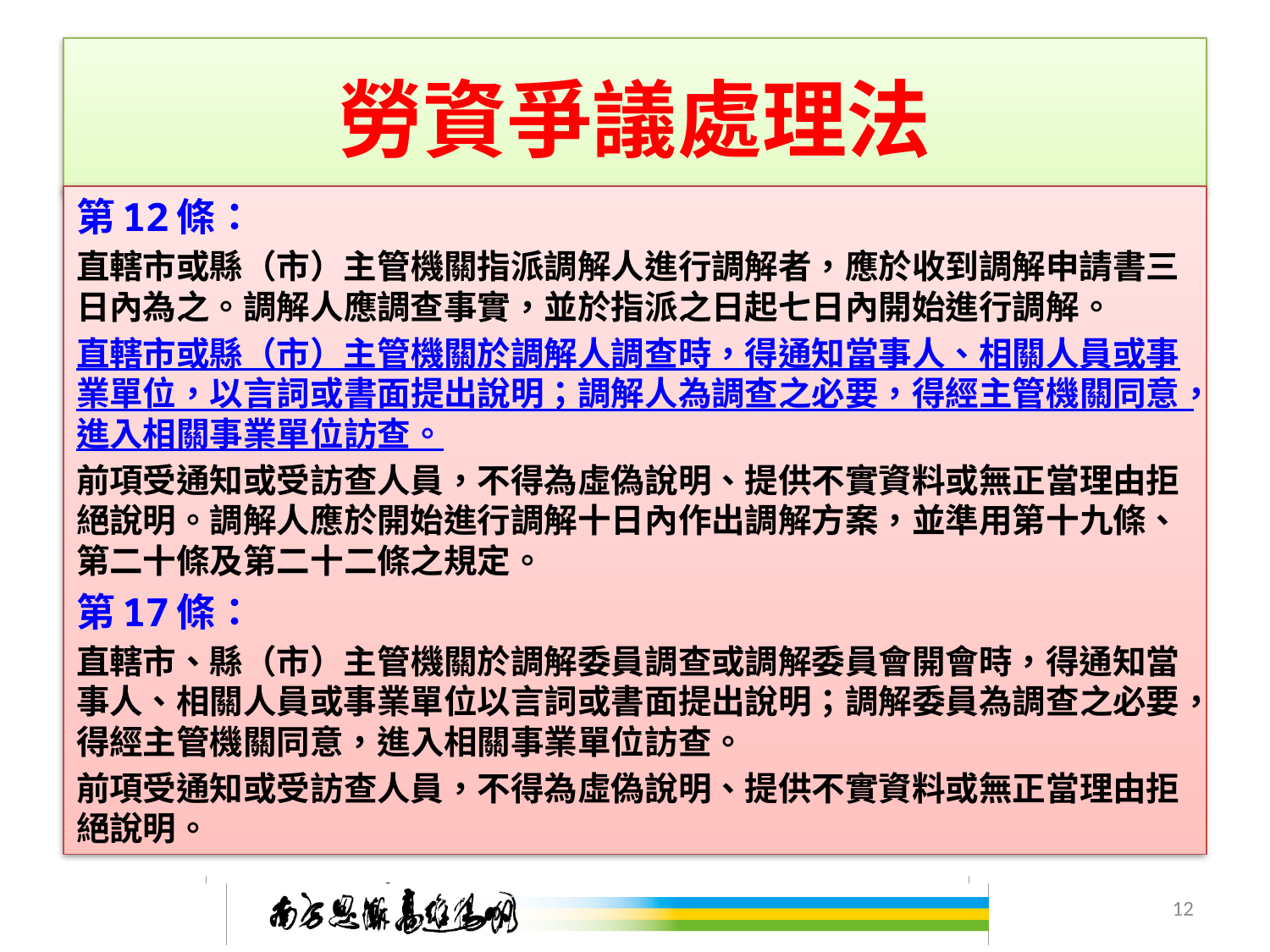

# 勞資爭議處理法
第12條：
直轄市或縣（市）主管機關指派調解人進行調解者，應於收到調解申請書三日內為之。調解人應調查事實，並於指派之日起七日內開始進行調解。
直轄市或縣（市）主管機關於調解人調查時，得通知當事人、相關人員或事業單位，以言詞或書面提出說明；調解人為調查之必要，得經主管機關同意，進入相關事業單位訪查。
前項受通知或受訪查人員，不得為虛偽說明、提供不實資料或無正當理由拒絕說明。調解人應於開始進行調解十日內作出調解方案，並準用第十九條、第二十條及第二十二條之規定。
第17條：
直轄市、縣（市）主管機關於調解委員調查或調解委員會開會時，得通知當事人、相關人員或事業單位以言詞或書面提出說明；調解委員為調查之必要，得經主管機關同意，進入相關事業單位訪查。
前項受通知或受訪查人員，不得為虛偽說明、提供不實資料或無正當理由拒絕說明。
12